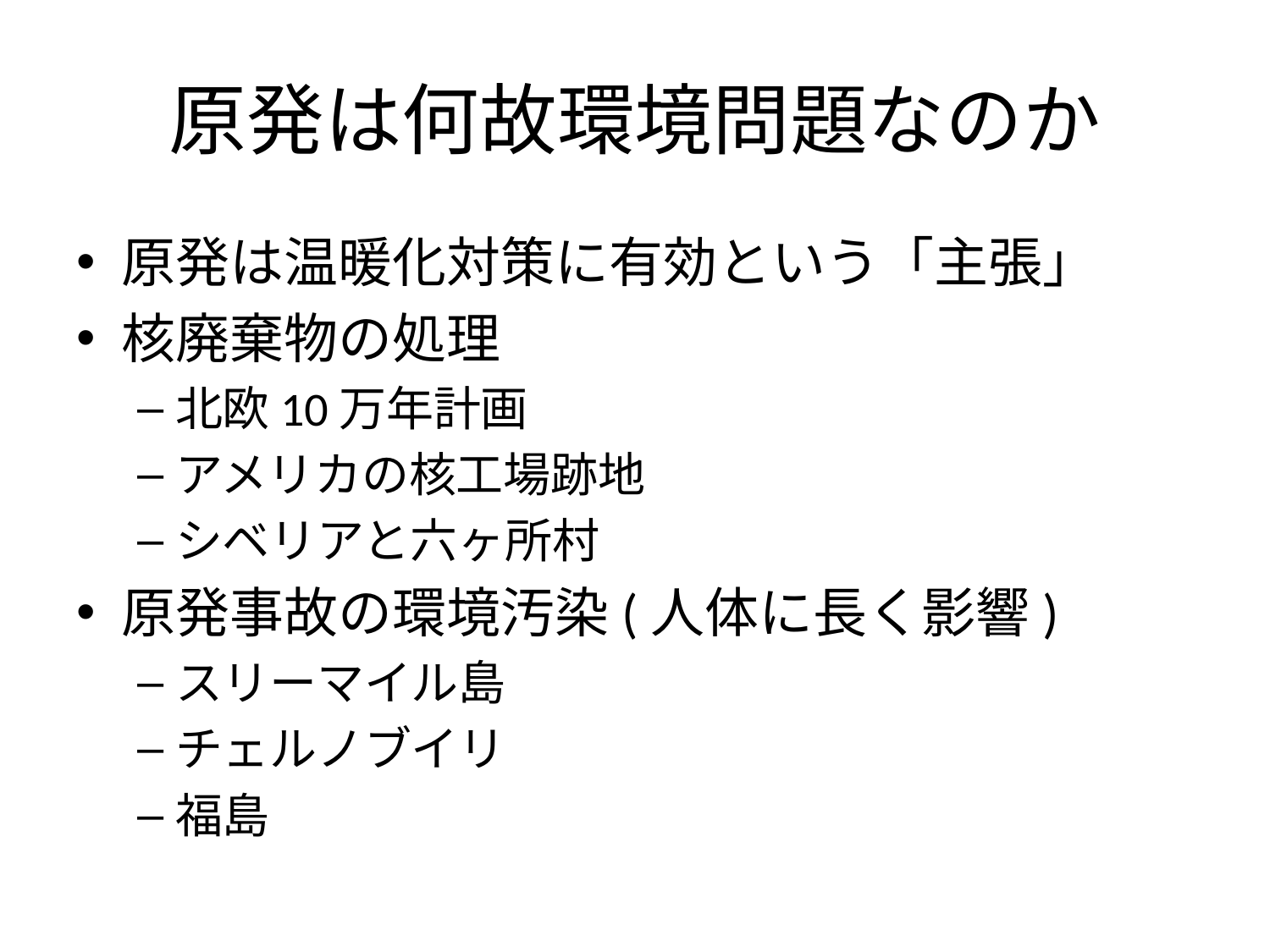

# 原発は何故環境問題なのか
原発は温暖化対策に有効という「主張」
核廃棄物の処理
北欧10万年計画
アメリカの核工場跡地
シベリアと六ヶ所村
原発事故の環境汚染(人体に長く影響)
スリーマイル島
チェルノブイリ
福島